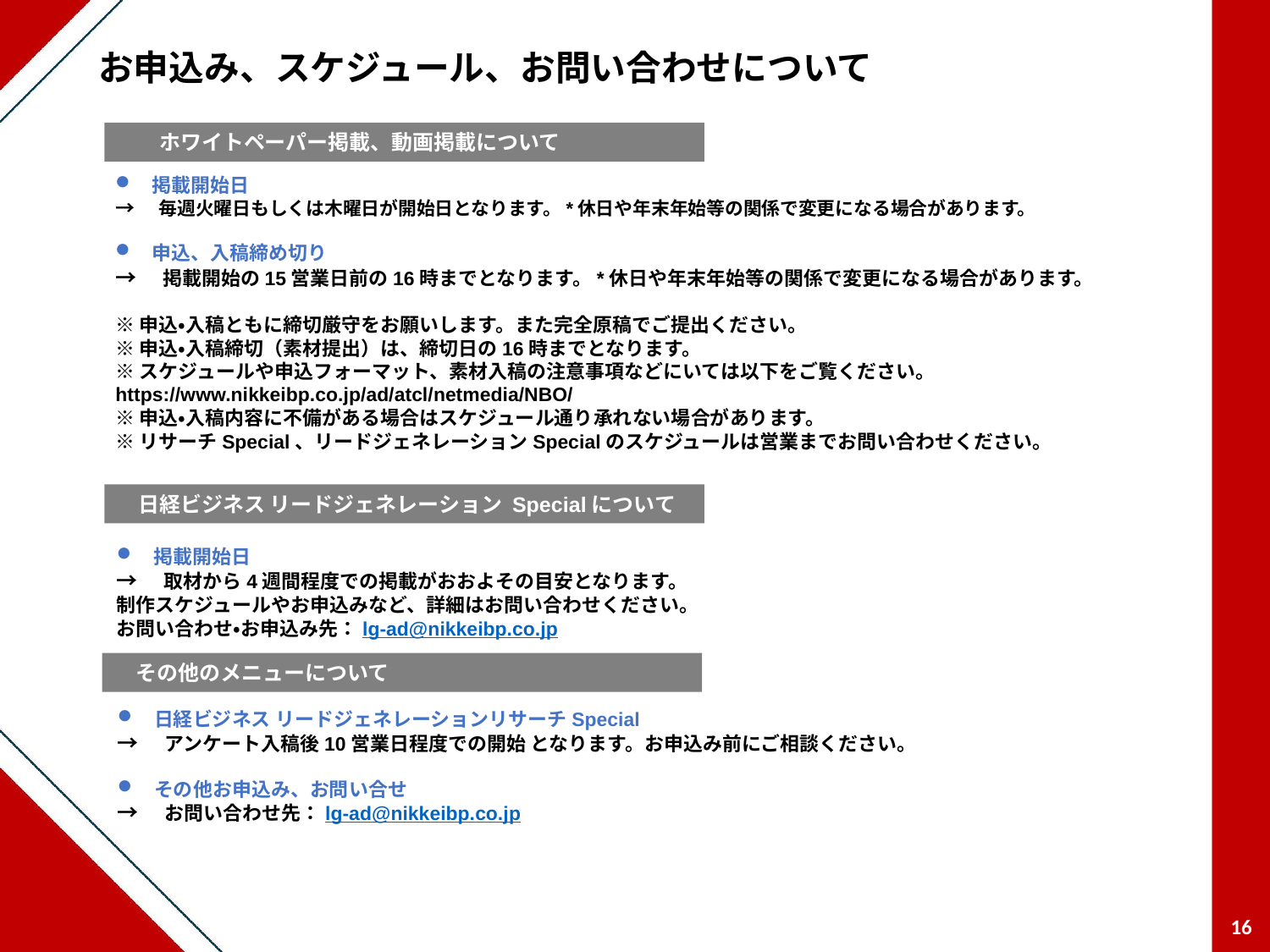

お申込み、スケジュール、お問い合わせについて
　　ホワイトペーパー掲載、動画掲載について
掲載開始日
→　毎週火曜日もしくは木曜日が開始日となります。*休日や年末年始等の関係で変更になる場合があります。

申込、入稿締め切り
→　掲載開始の15営業日前の16時までとなります。*休日や年末年始等の関係で変更になる場合があります。

※申込・入稿ともに締切厳守をお願いします。また完全原稿でご提出ください。
※申込・入稿締切（素材提出）は、締切日の16時までとなります。
※スケジュールや申込フォーマット、素材入稿の注意事項などにいては以下をご覧ください。
https://www.nikkeibp.co.jp/ad/atcl/netmedia/NBO/
※申込・入稿内容に不備がある場合はスケジュール通り承れない場合があります。
※リサーチSpecial、リードジェネレーションSpecialのスケジュールは営業までお問い合わせください。
　日経ビジネス リードジェネレーション Specialについて
掲載開始日
→　取材から4週間程度での掲載がおおよその目安となります。
制作スケジュールやお申込みなど、詳細はお問い合わせください。
お問い合わせ・お申込み先：lg-ad@nikkeibp.co.jp

　その他のメニューについて
日経ビジネス リードジェネレーションリサーチSpecial
→　アンケート入稿後10営業日程度での開始 となります。お申込み前にご相談ください。

その他お申込み、お問い合せ
→　お問い合わせ先：lg-ad@nikkeibp.co.jp
16